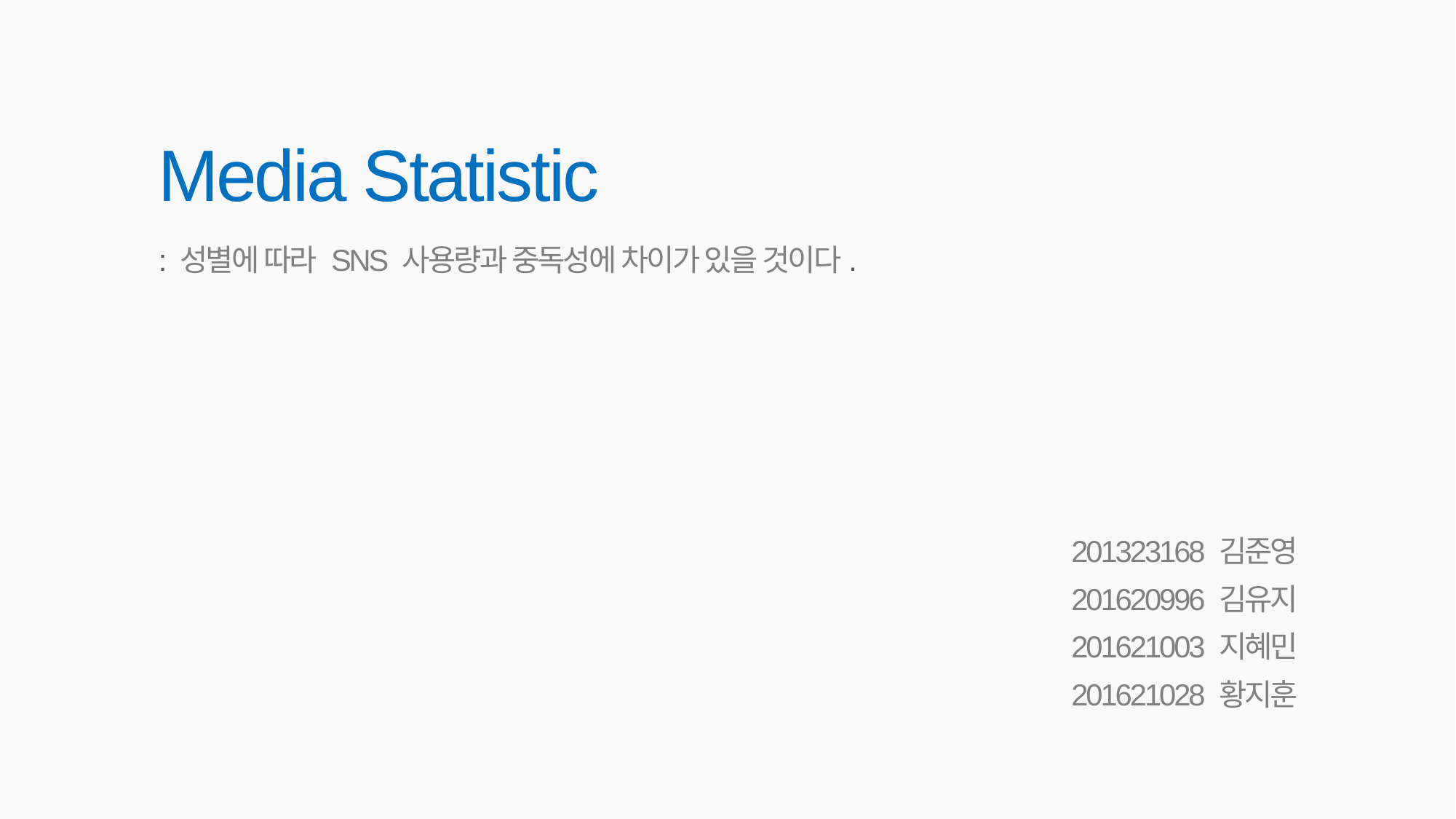

Media Statistic

   : 성별에 따라 SNS 사용량과 중독성에 차이가 있을 것이다.
201323168 김준영
201620996 김유지
201621003 지혜민
201621028 황지훈